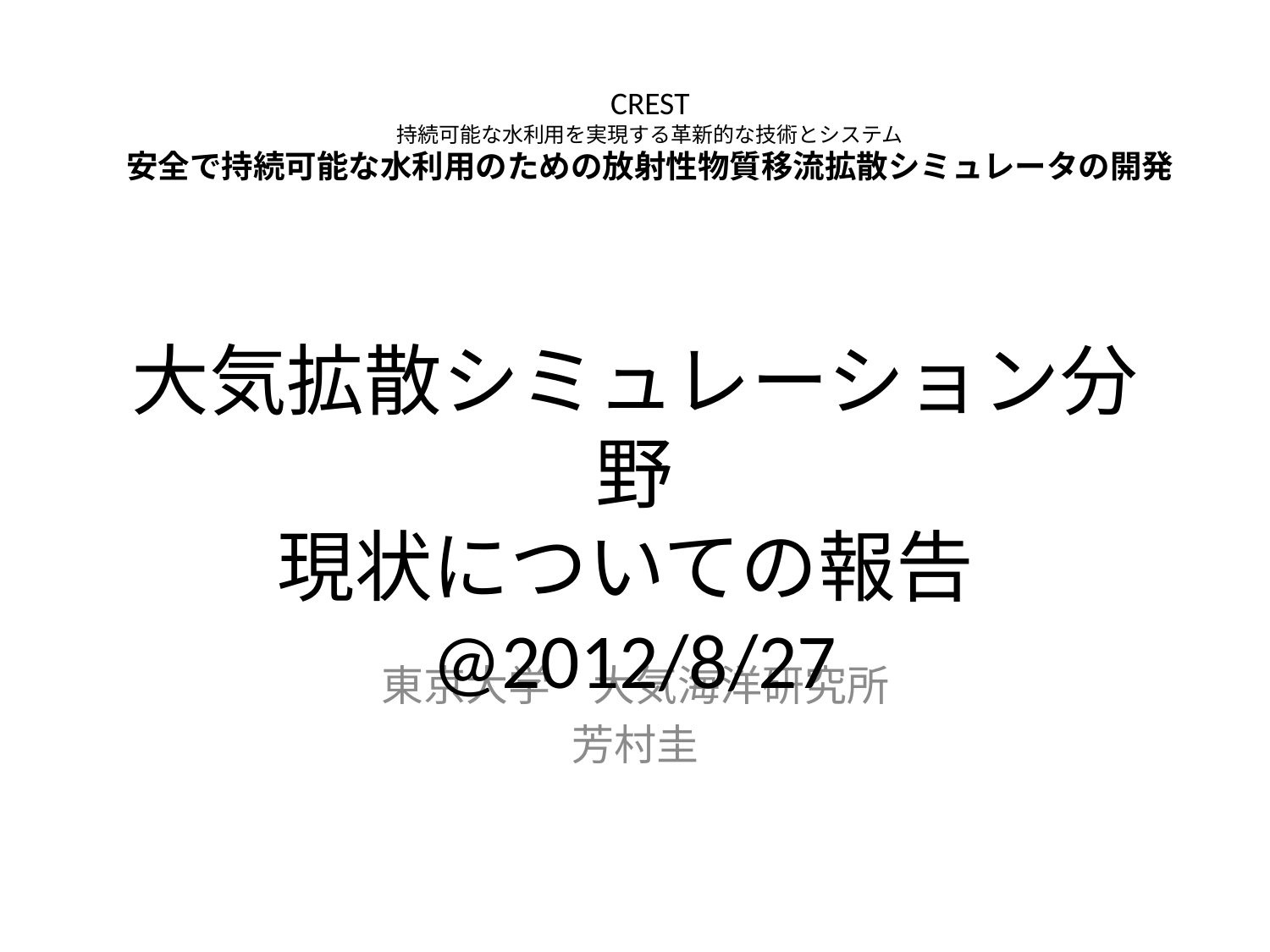

# CREST 持続可能な水利用を実現する革新的な技術とシステム 安全で持続可能な水利用のための放射性物質移流拡散シミュレータの開発 あ
大気拡散シミュレーション分野
現状についての報告@2012/8/27
東京大学　大気海洋研究所
芳村圭